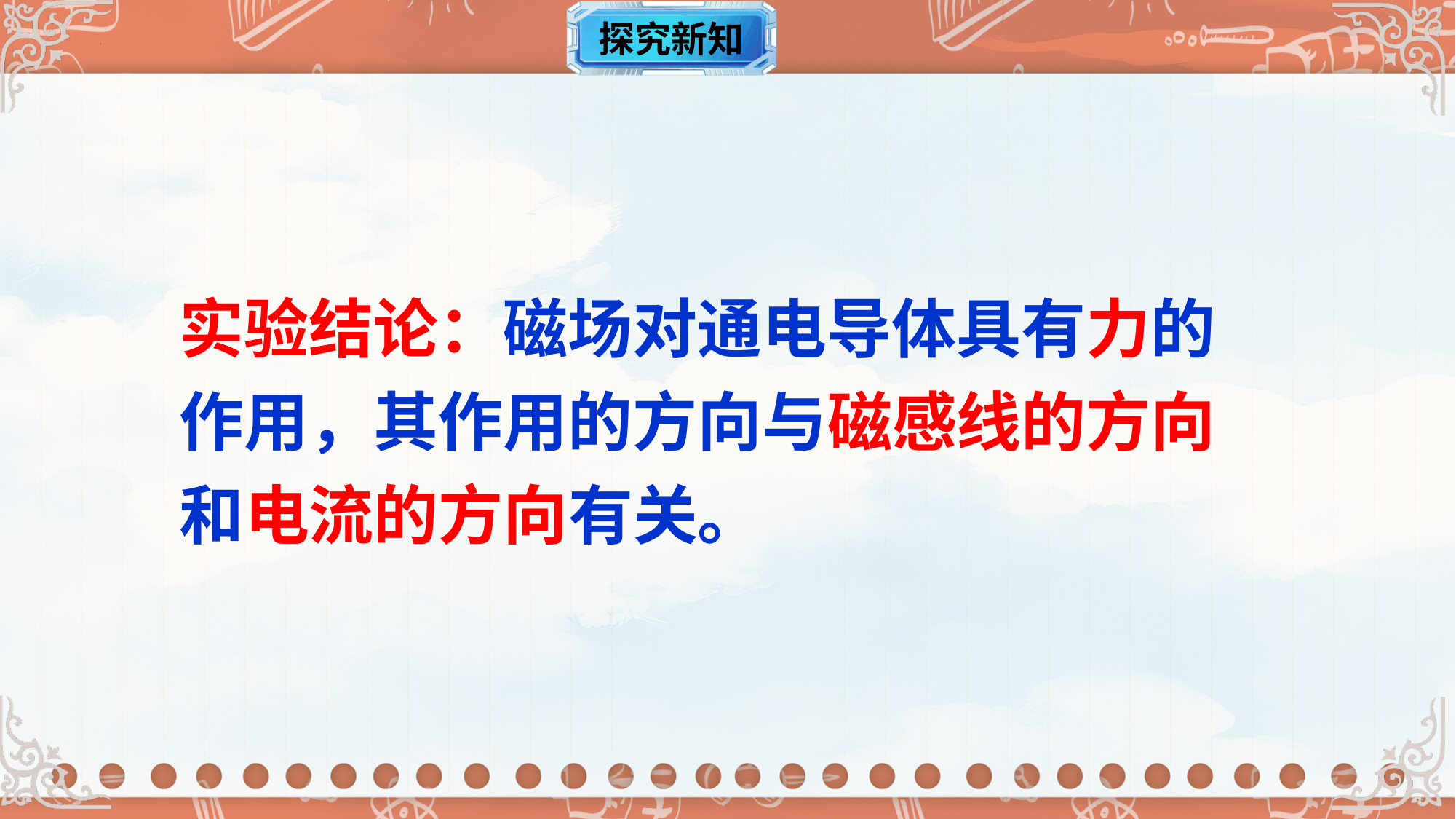

实验结论：磁场对通电导体具有力的作用，其作用的方向与磁感线的方向和电流的方向有关。